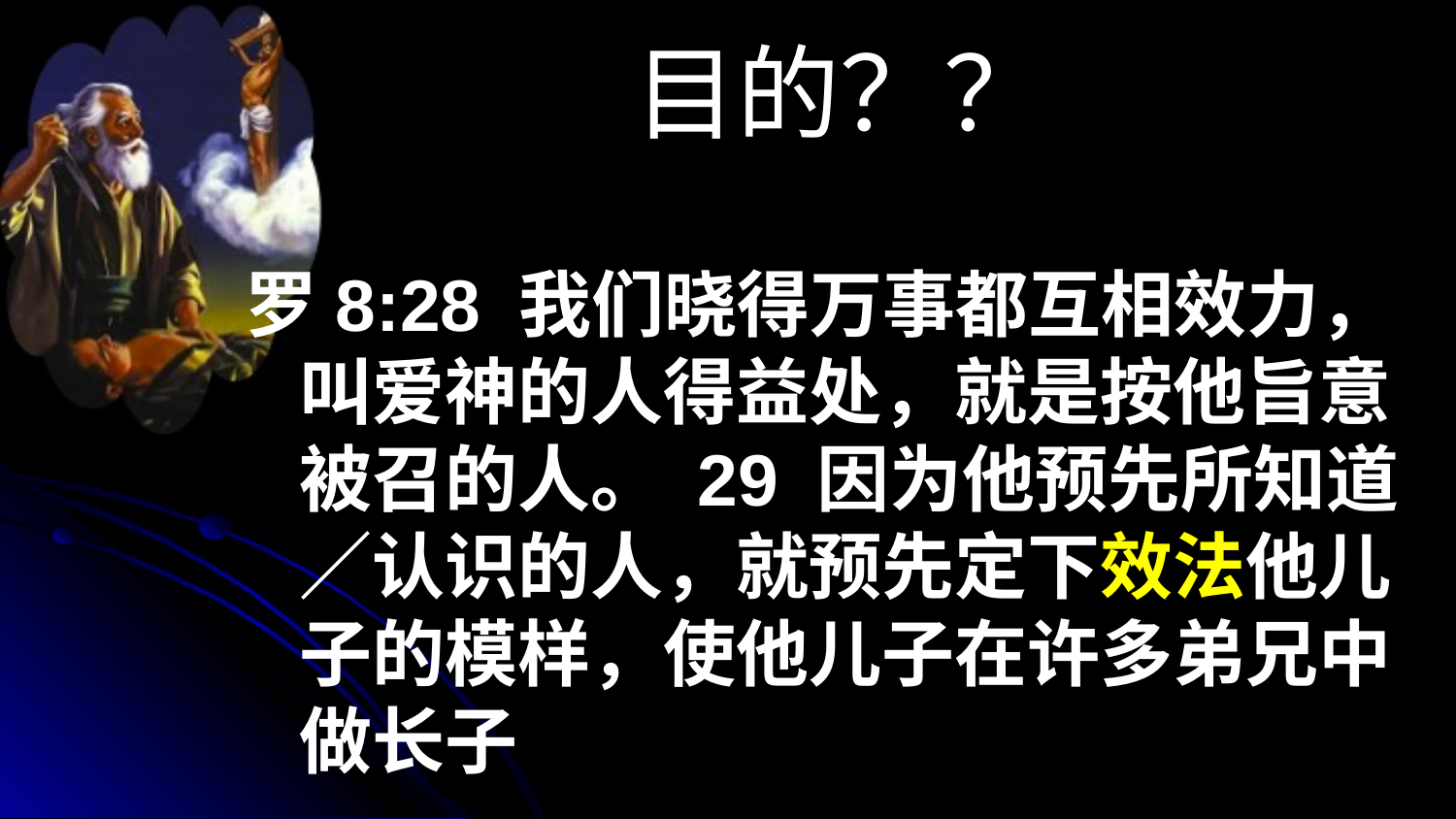

# 目的？？
罗8:28 我们晓得万事都互相效力，叫爱神的人得益处，就是按他旨意被召的人。 29 因为他预先所知道／认识的人，就预先定下效法他儿子的模样，使他儿子在许多弟兄中做长子